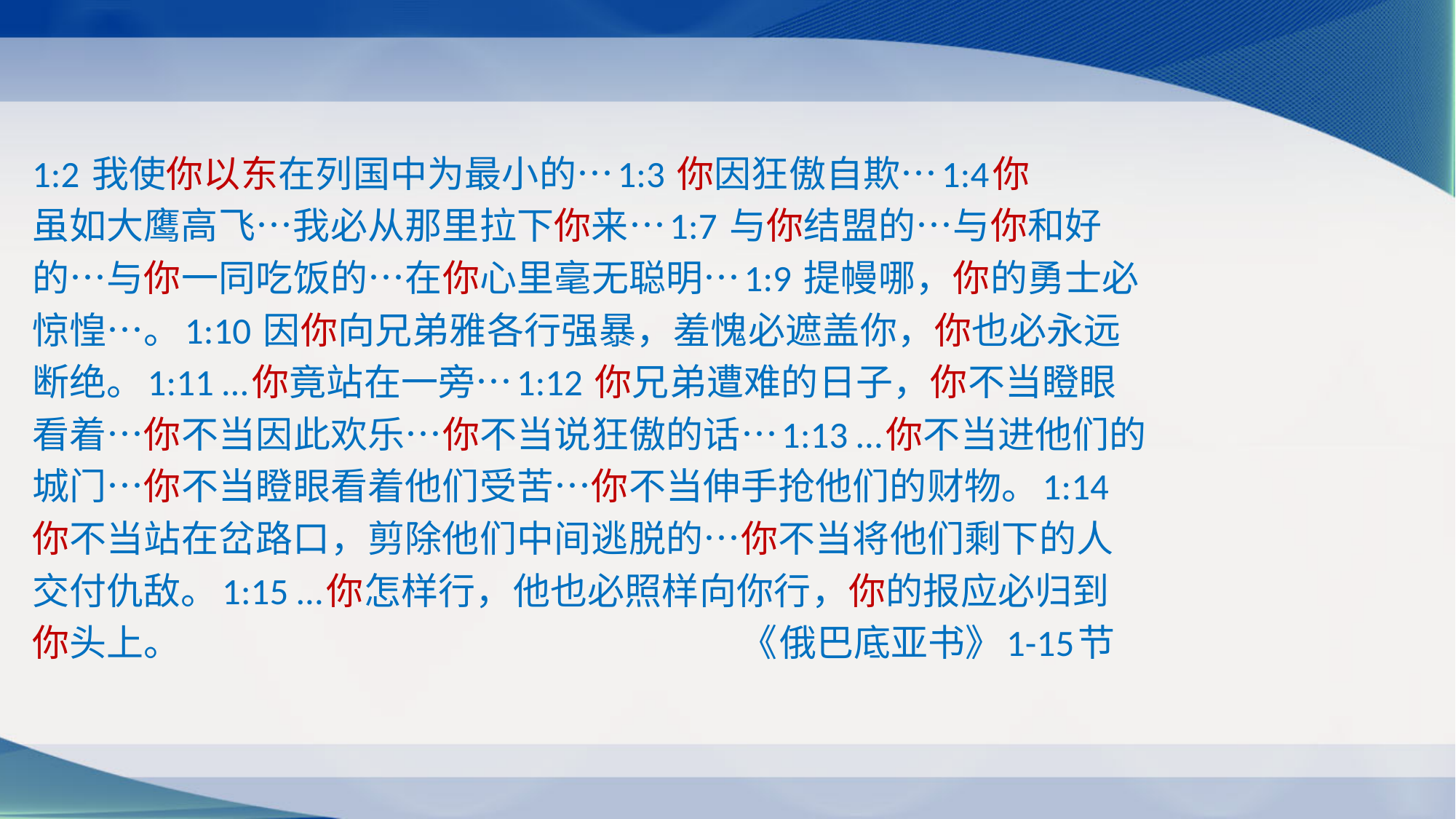

1:2 我使你以东在列国中为最小的…1:3 你因狂傲自欺…1:4你
虽如大鹰高飞…我必从那里拉下你来…1:7 与你结盟的…与你和好
的…与你一同吃饭的…在你心里毫无聪明…1:9 提幔哪，你的勇士必
惊惶…。1:10 因你向兄弟雅各行强暴，羞愧必遮盖你，你也必永远
断绝。1:11 …你竟站在一旁…1:12 你兄弟遭难的日子，你不当瞪眼
看着…你不当因此欢乐…你不当说狂傲的话…1:13 …你不当进他们的
城门…你不当瞪眼看着他们受苦…你不当伸手抢他们的财物。1:14
你不当站在岔路口，剪除他们中间逃脱的…你不当将他们剩下的人
交付仇敌。1:15 …你怎样行，他也必照样向你行，你的报应必归到
你头上。                                                                   《俄巴底亚书》1-15节